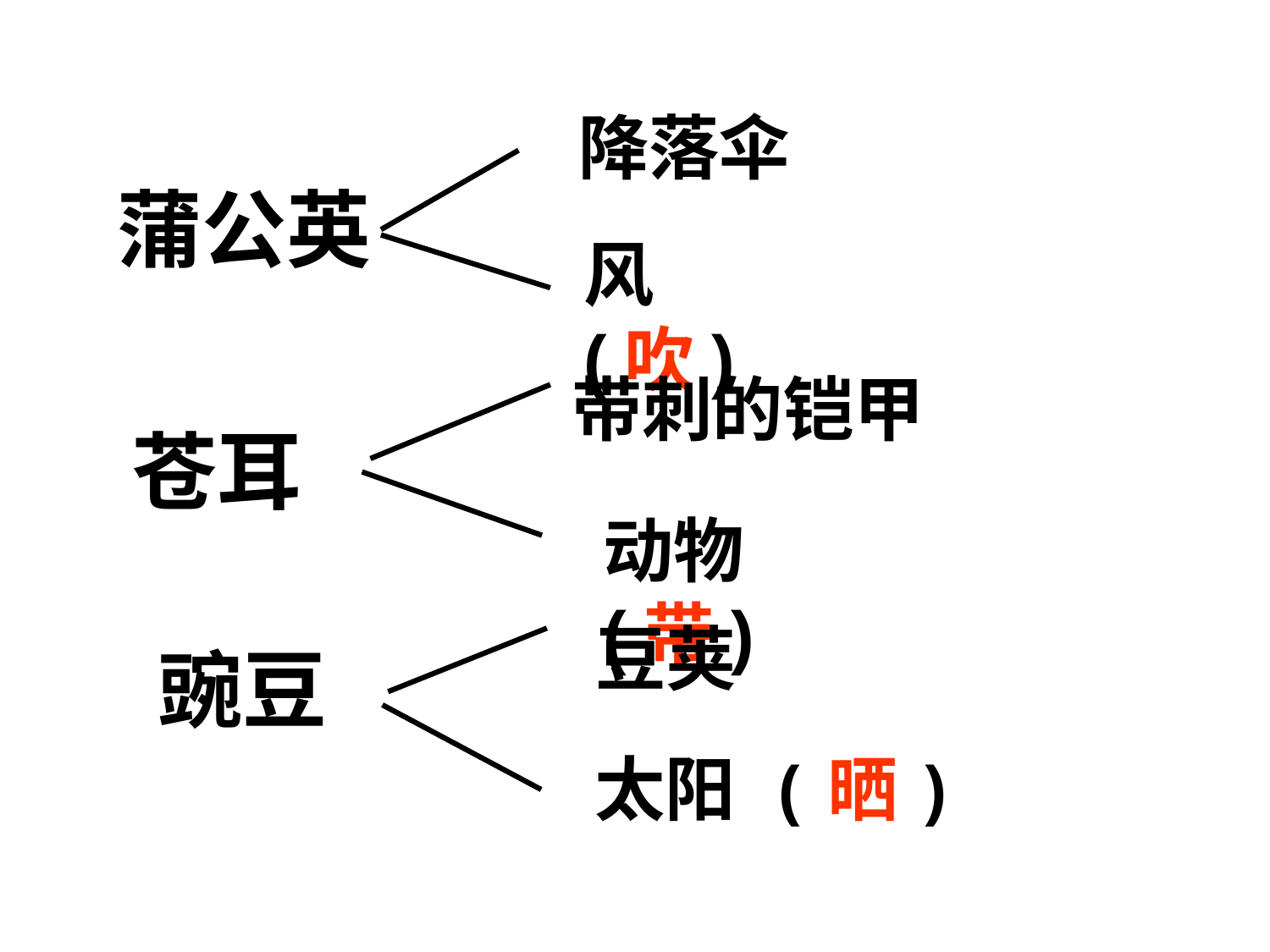

降落伞

蒲公英
风  (吹)

带刺的铠甲

苍耳

动物 (带)
豆荚

豌豆

太阳 (晒)